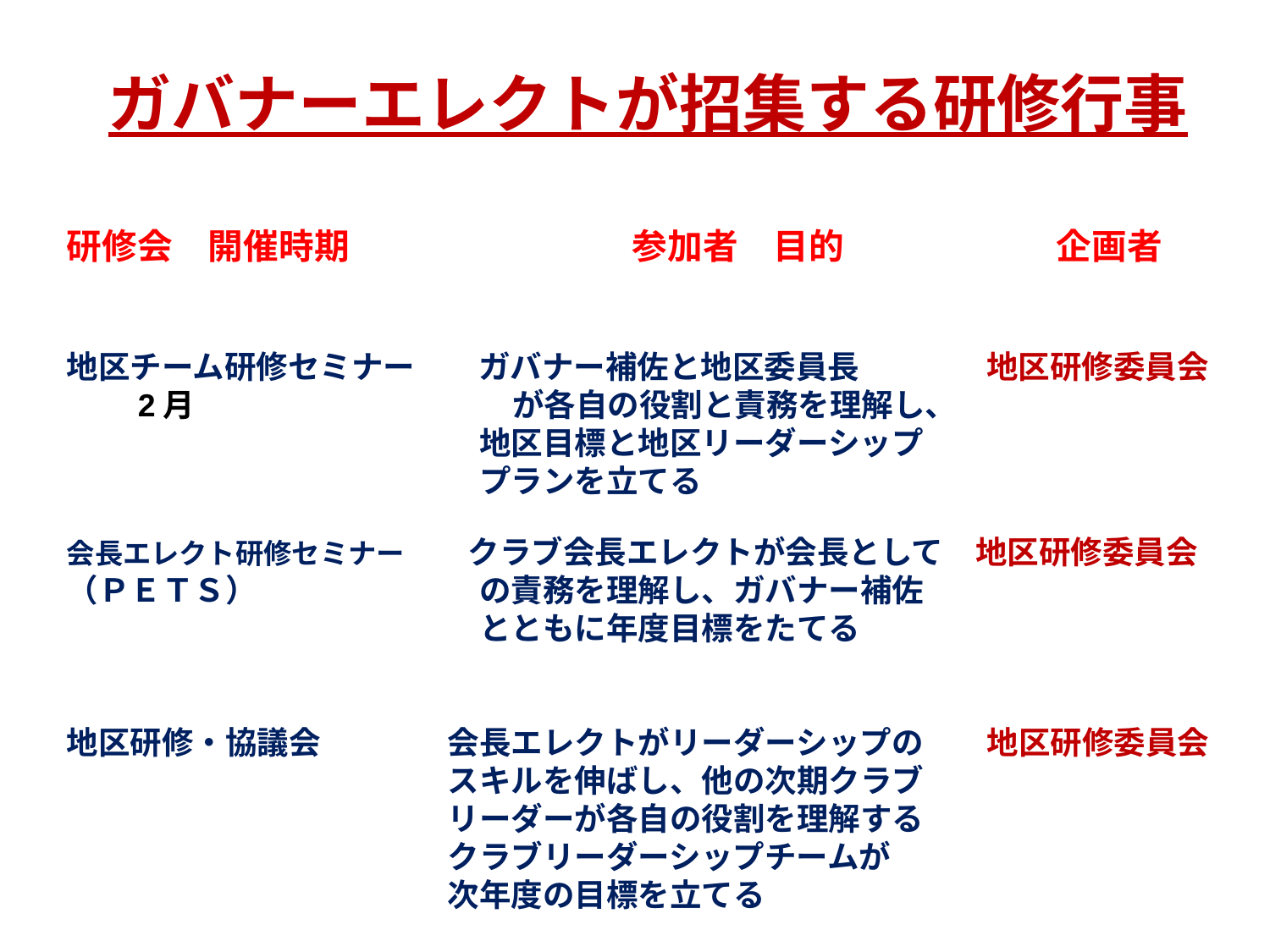

ガバナーエレクトが招集する研修行事
研修会　開催時期　　　　　　　　参加者　目的　　　　　　企画者

地区チーム研修セミナー　　ガバナー補佐と地区委員長　　　　地区研修委員会
　　2月　　　　　　　　　　が各自の役割と責務を理解し、
　　　　　　　　　　　　　地区目標と地区リーダーシップ
　　　　　　　　　　　　　プランを立てる

会長エレクト研修セミナー　　クラブ会長エレクトが会長として　地区研修委員会
（ＰＥＴＳ）　　　　　　　の責務を理解し、ガバナー補佐
　　　　　　　　　　　　　とともに年度目標をたてる

地区研修・協議会　　　　会長エレクトがリーダーシップの　　地区研修委員会
　　　　　　　　　　　　スキルを伸ばし、他の次期クラブ
　　　　　　　　　　　　リーダーが各自の役割を理解する
　　　　　　　　　　　　クラブリーダーシップチームが
　　　　　　　　　　　　次年度の目標を立てる